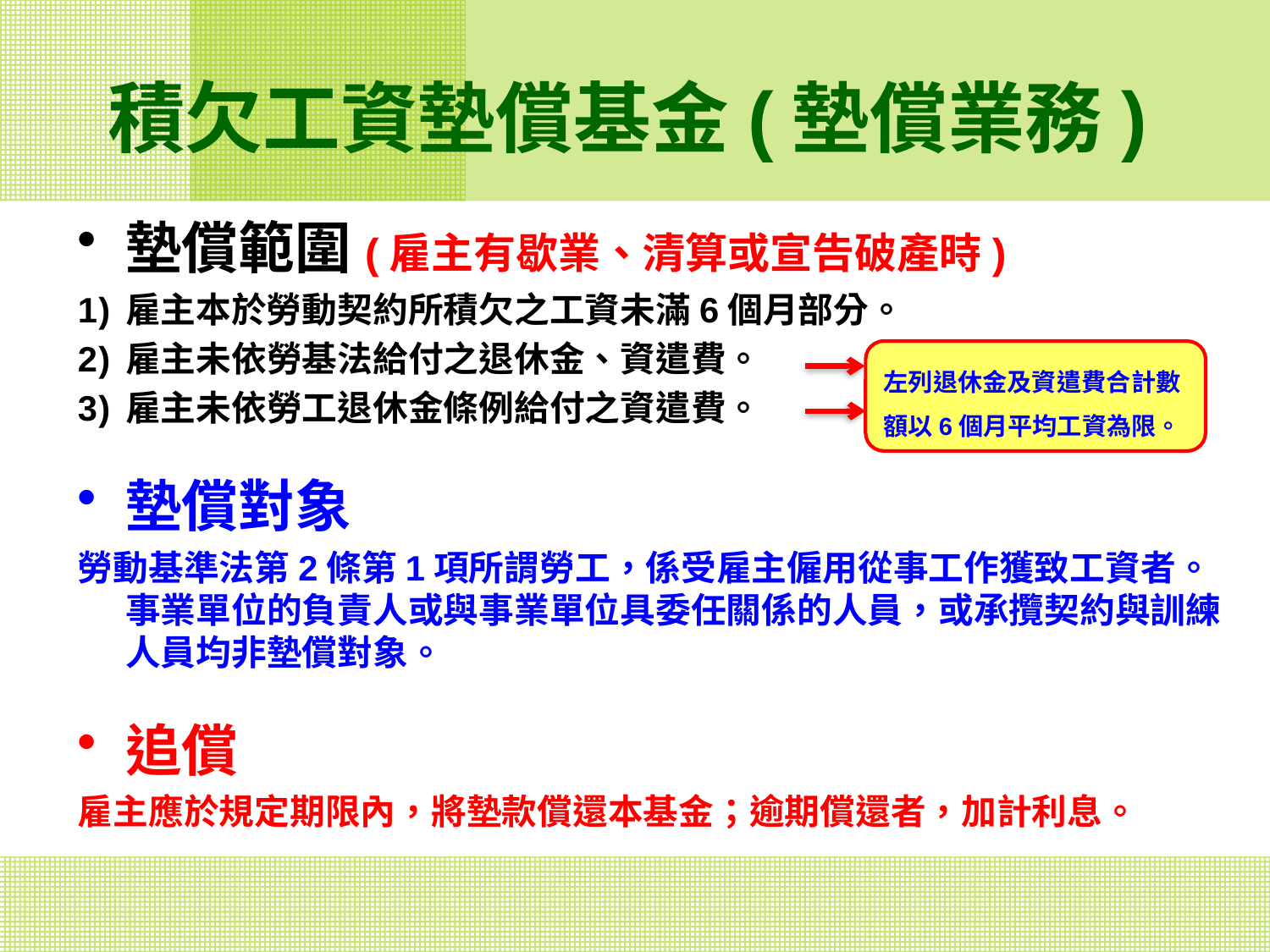

# 積欠工資墊償基金(墊償業務)
墊償範圍(雇主有歇業、清算或宣告破產時)
雇主本於勞動契約所積欠之工資未滿6個月部分。
雇主未依勞基法給付之退休金、資遣費。
雇主未依勞工退休金條例給付之資遣費。

墊償對象
勞動基準法第2條第1項所謂勞工，係受雇主僱用從事工作獲致工資者。事業單位的負責人或與事業單位具委任關係的人員，或承攬契約與訓練人員均非墊償對象。

追償
雇主應於規定期限內，將墊款償還本基金；逾期償還者，加計利息。

左列退休金及資遣費合計數額以6個月平均工資為限。